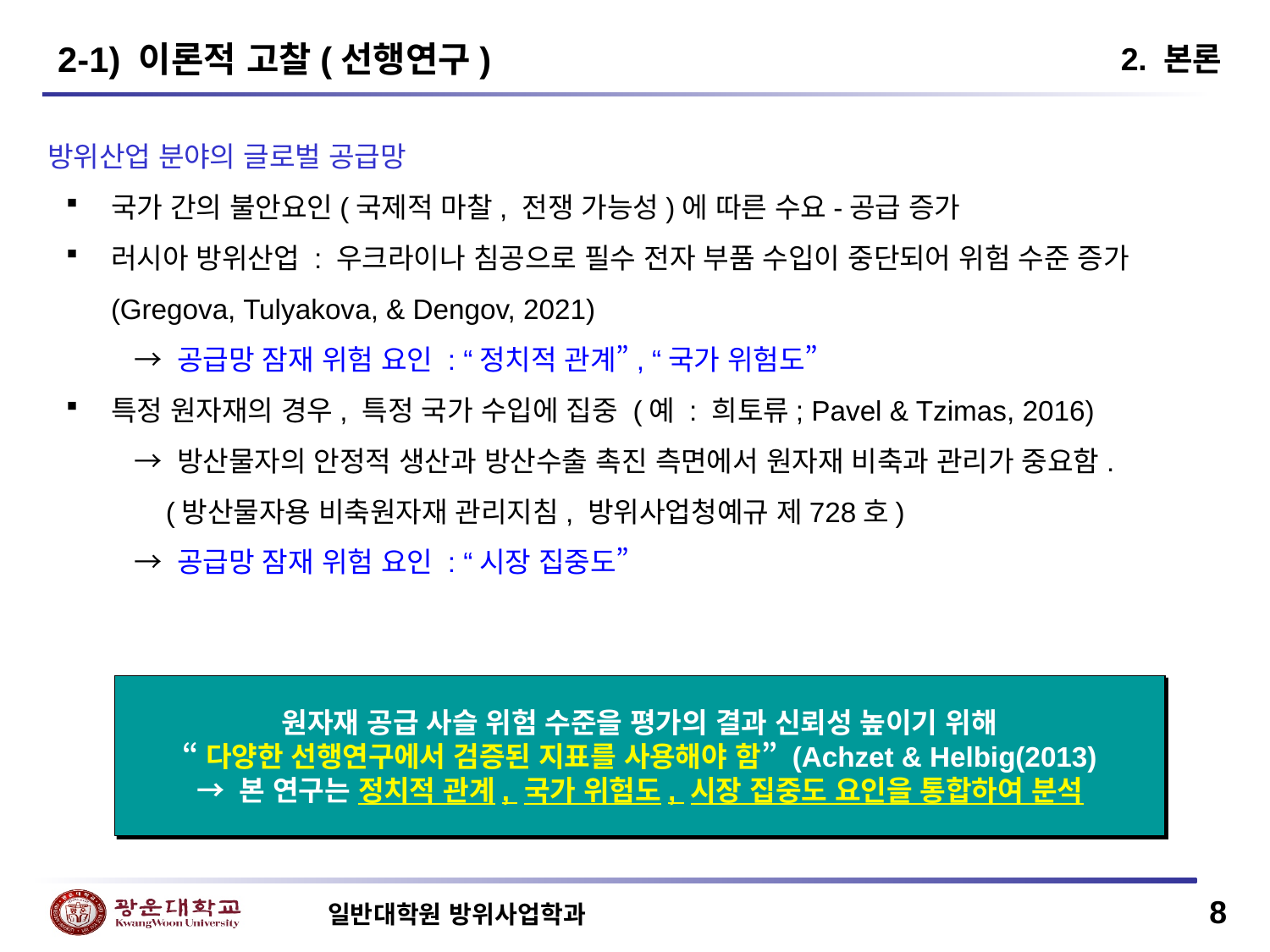

2-1) 이론적 고찰(선행연구)
2. 본론
방위산업 분야의 글로벌 공급망
국가 간의 불안요인(국제적 마찰, 전쟁 가능성)에 따른 수요-공급 증가
러시아 방위산업 : 우크라이나 침공으로 필수 전자 부품 수입이 중단되어 위험 수준 증가(Gregova, Tulyakova, & Dengov, 2021)
   → 공급망 잠재 위험 요인 : “정치적 관계”, “국가 위험도”
특정 원자재의 경우, 특정 국가 수입에 집중 (예 : 희토류; Pavel & Tzimas, 2016)
   → 방산물자의 안정적 생산과 방산수출 촉진 측면에서 원자재 비축과 관리가 중요함.
       (방산물자용 비축원자재 관리지침, 방위사업청예규 제728호)
   → 공급망 잠재 위험 요인 : “시장 집중도”
원자재 공급 사슬 위험 수준을 평가의 결과 신뢰성 높이기 위해
“다양한 선행연구에서 검증된 지표를 사용해야 함” (Achzet & Helbig(2013)
→ 본 연구는 정치적 관계, 국가 위험도, 시장 집중도 요인을 통합하여 분석